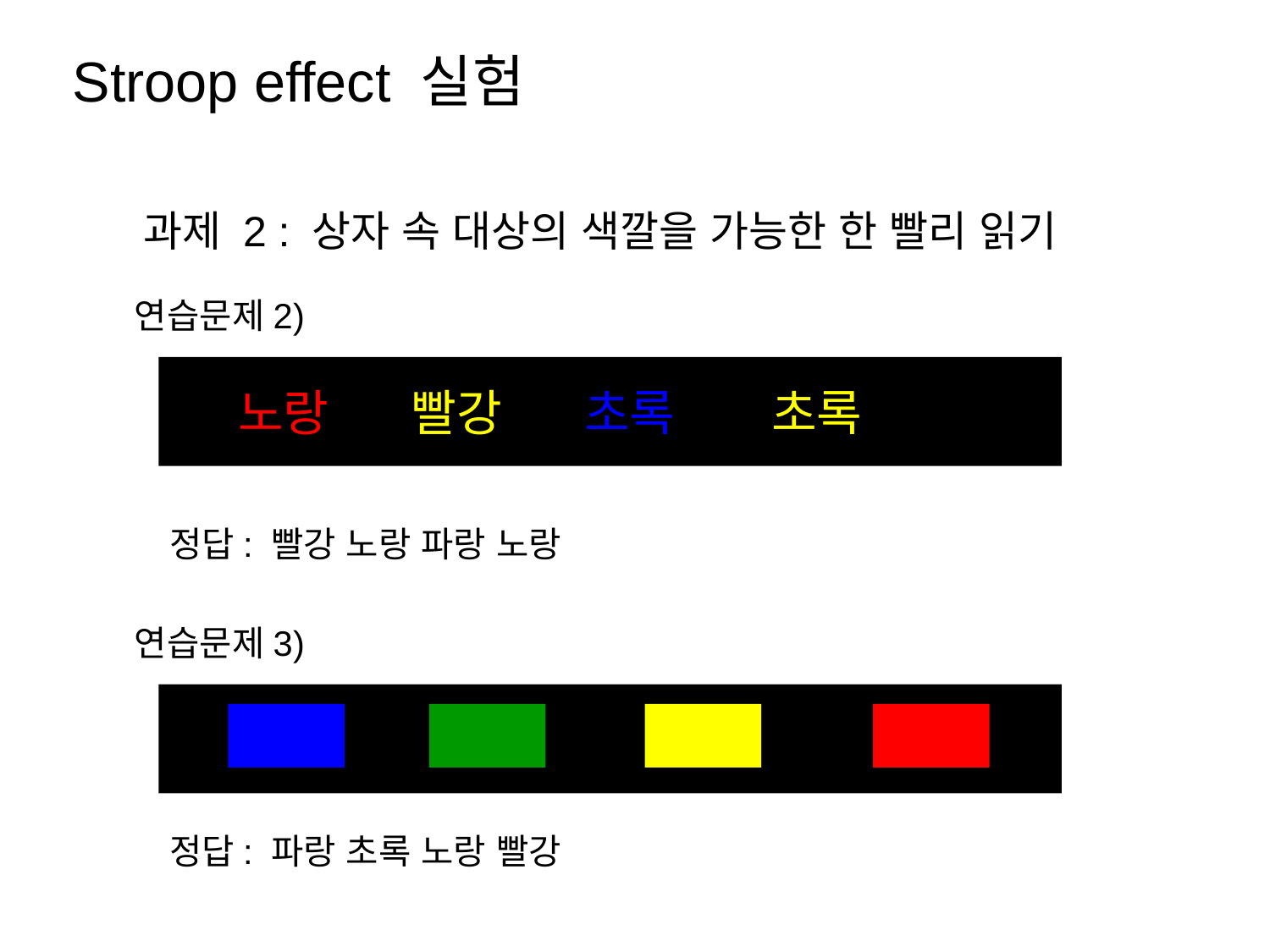

Stroop effect 실험
과제 2 : 상자 속 대상의 색깔을 가능한 한 빨리 읽기
연습문제2)
    노랑      빨강      초록       초록
정답: 빨강 노랑 파랑 노랑
연습문제3)

정답: 파랑 초록 노랑 빨강